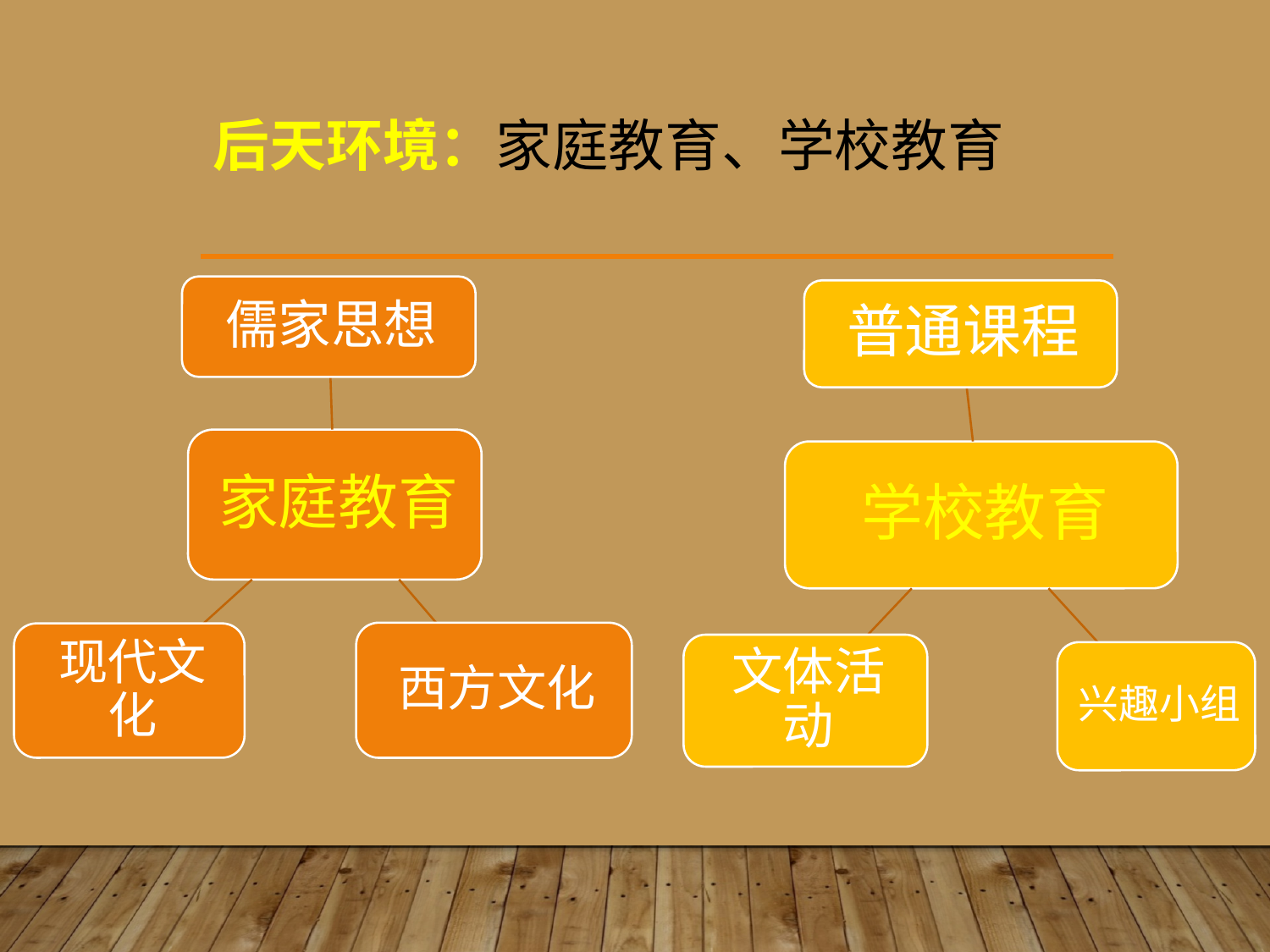

# 后天环境：家庭教育、学校教育
家庭教育
儒家思想
西方文化
现代文化

学校教育
普通课程
兴趣小组
文体活动